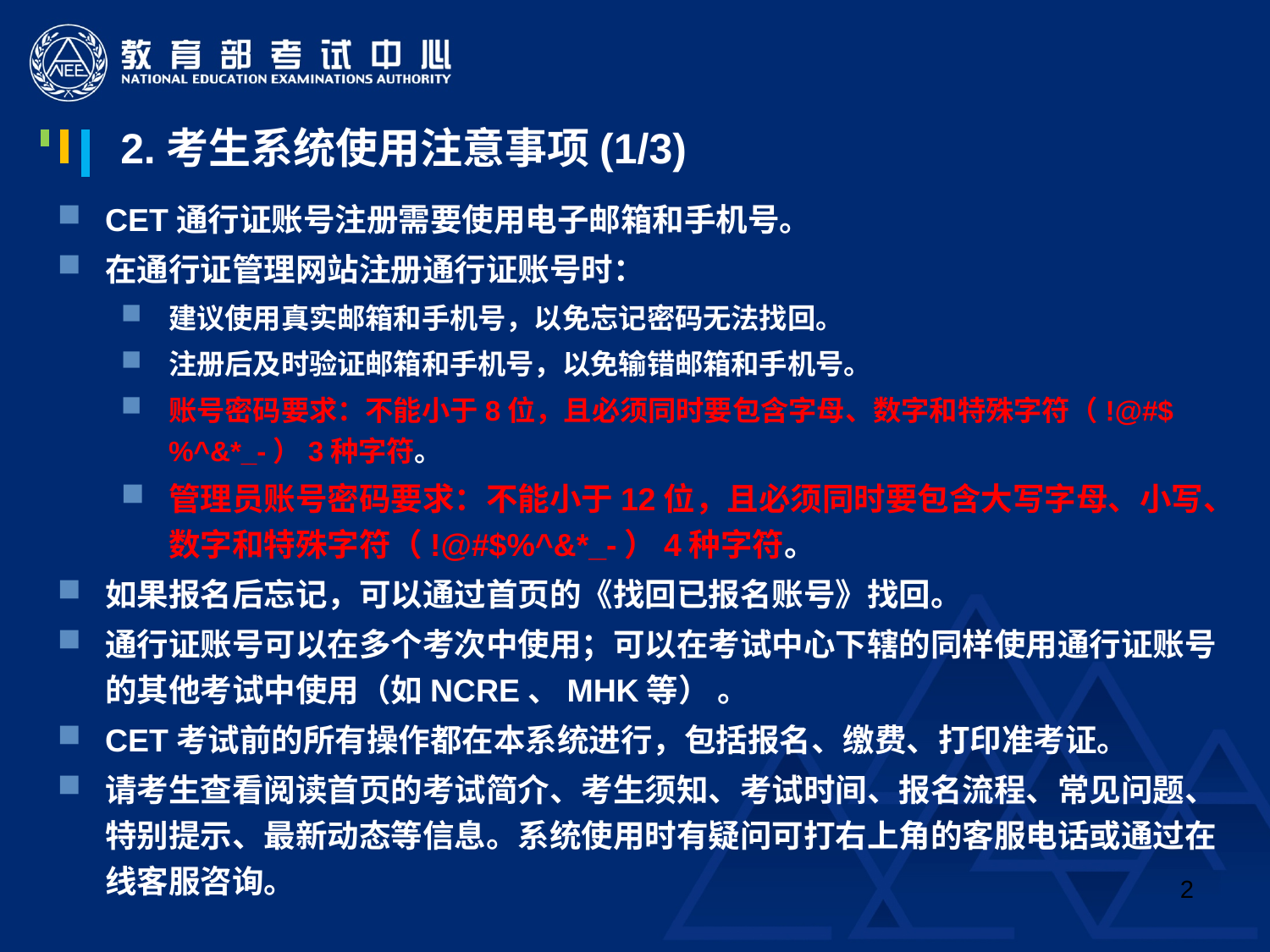

2.考生系统使用注意事项(1/3)

CET通行证账号注册需要使用电子邮箱和手机号。
在通行证管理网站注册通行证账号时：
建议使用真实邮箱和手机号，以免忘记密码无法找回。
注册后及时验证邮箱和手机号，以免输错邮箱和手机号。
账号密码要求：不能小于8位，且必须同时要包含字母、数字和特殊字符（!@#$%^&*_-）3种字符。
管理员账号密码要求：不能小于12位，且必须同时要包含大写字母、小写、数字和特殊字符（!@#$%^&*_-）4种字符。
如果报名后忘记，可以通过首页的《找回已报名账号》找回。
通行证账号可以在多个考次中使用；可以在考试中心下辖的同样使用通行证账号的其他考试中使用（如NCRE、MHK等） 。
CET考试前的所有操作都在本系统进行，包括报名、缴费、打印准考证。
请考生查看阅读首页的考试简介、考生须知、考试时间、报名流程、常见问题、特别提示、最新动态等信息。系统使用时有疑问可打右上角的客服电话或通过在线客服咨询。
2